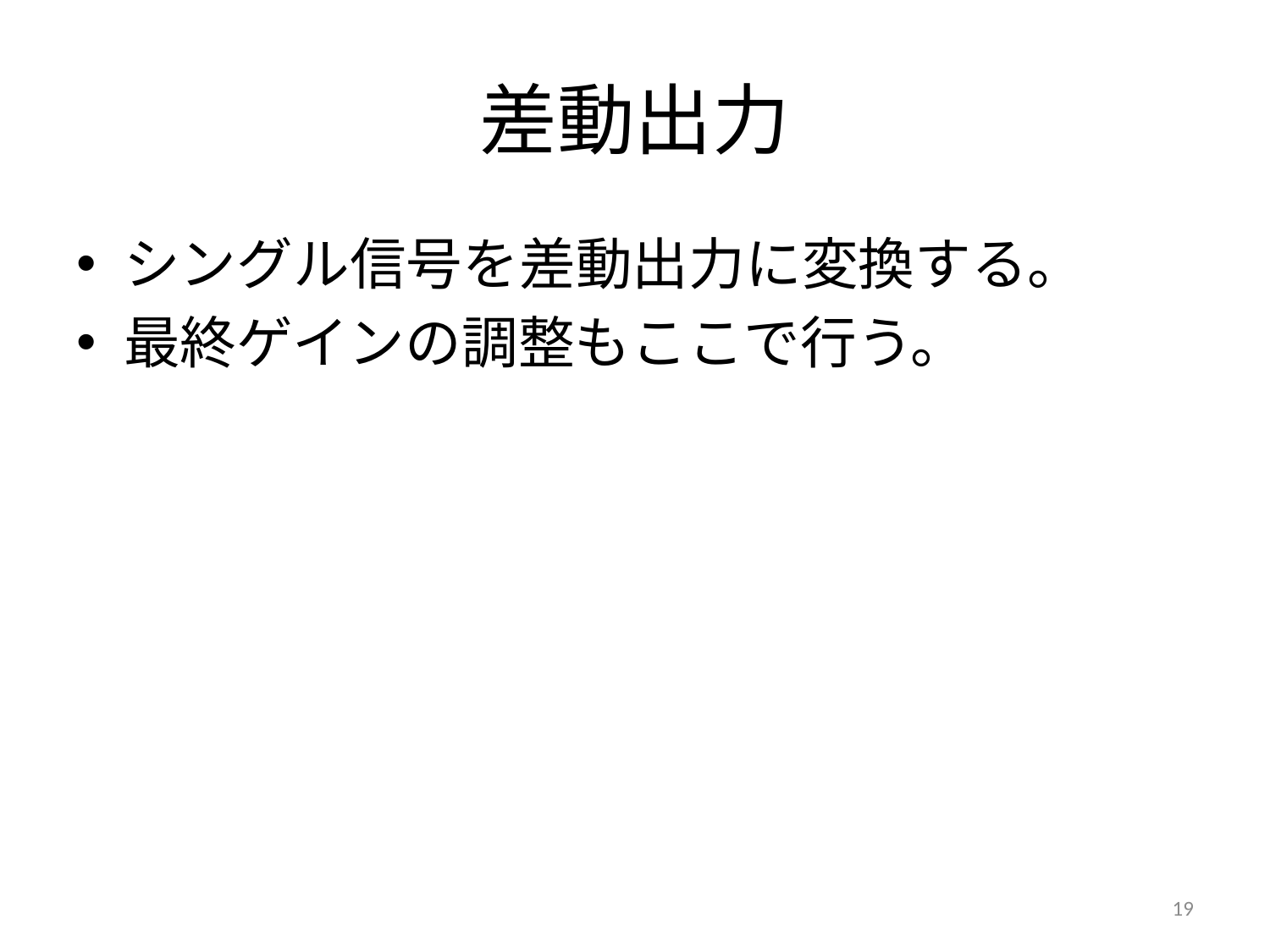

# 差動出力
シングル信号を差動出力に変換する。
最終ゲインの調整もここで行う。
19